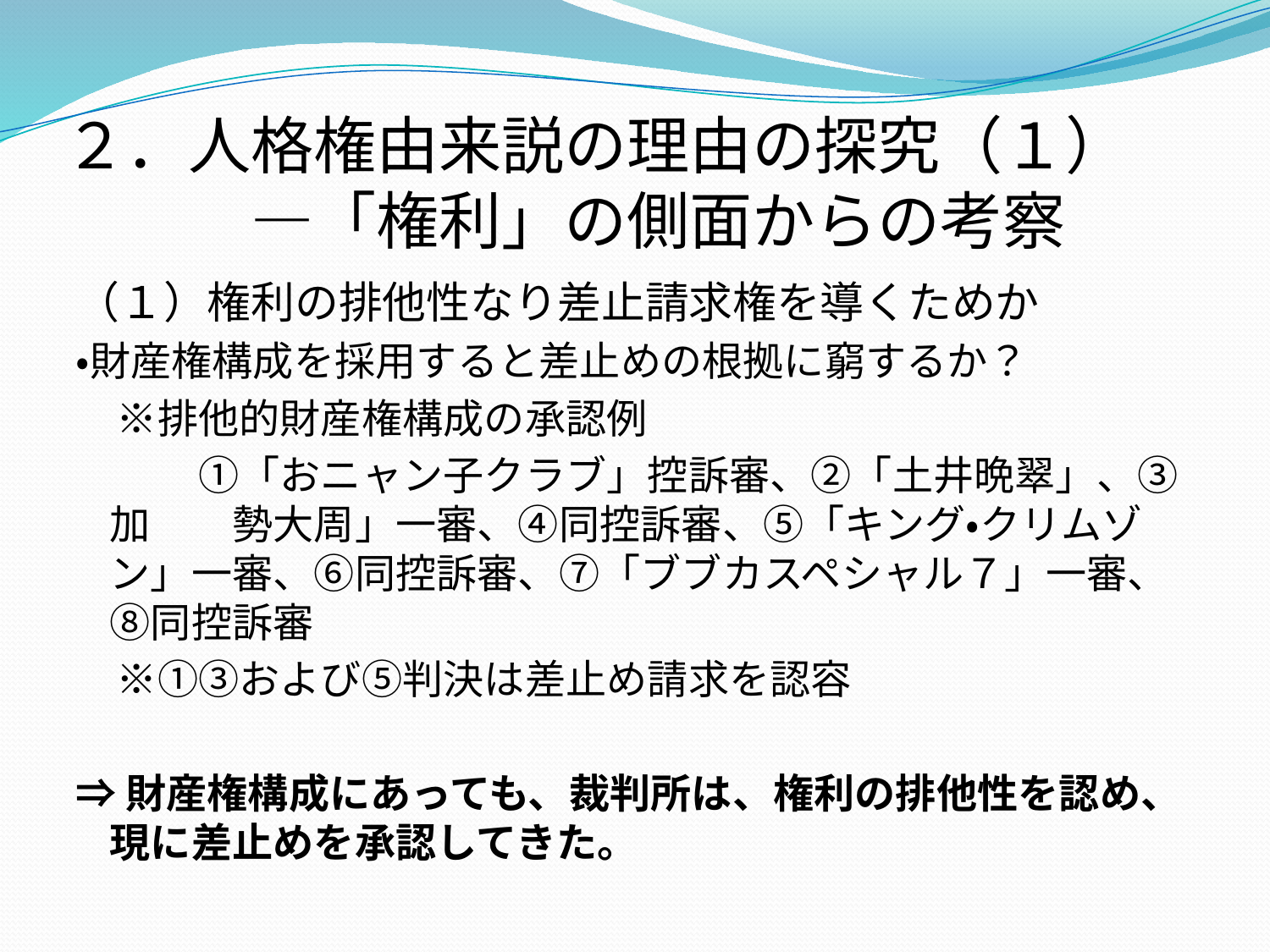

# ２．人格権由来説の理由の探究（１） 　　　―「権利」の側面からの考察
（１）権利の排他性なり差止請求権を導くためか
・財産権構成を採用すると差止めの根拠に窮するか？
　※排他的財産権構成の承認例
　　　①「おニャン子クラブ」控訴審、②「土井晩翠」、③加　　勢大周」一審、④同控訴審、⑤「キング・クリムゾン」一審、⑥同控訴審、⑦「ブブカスペシャル７」一審、⑧同控訴審
　※①③および⑤判決は差止め請求を認容

⇒財産権構成にあっても、裁判所は、権利の排他性を認め、現に差止めを承認してきた。